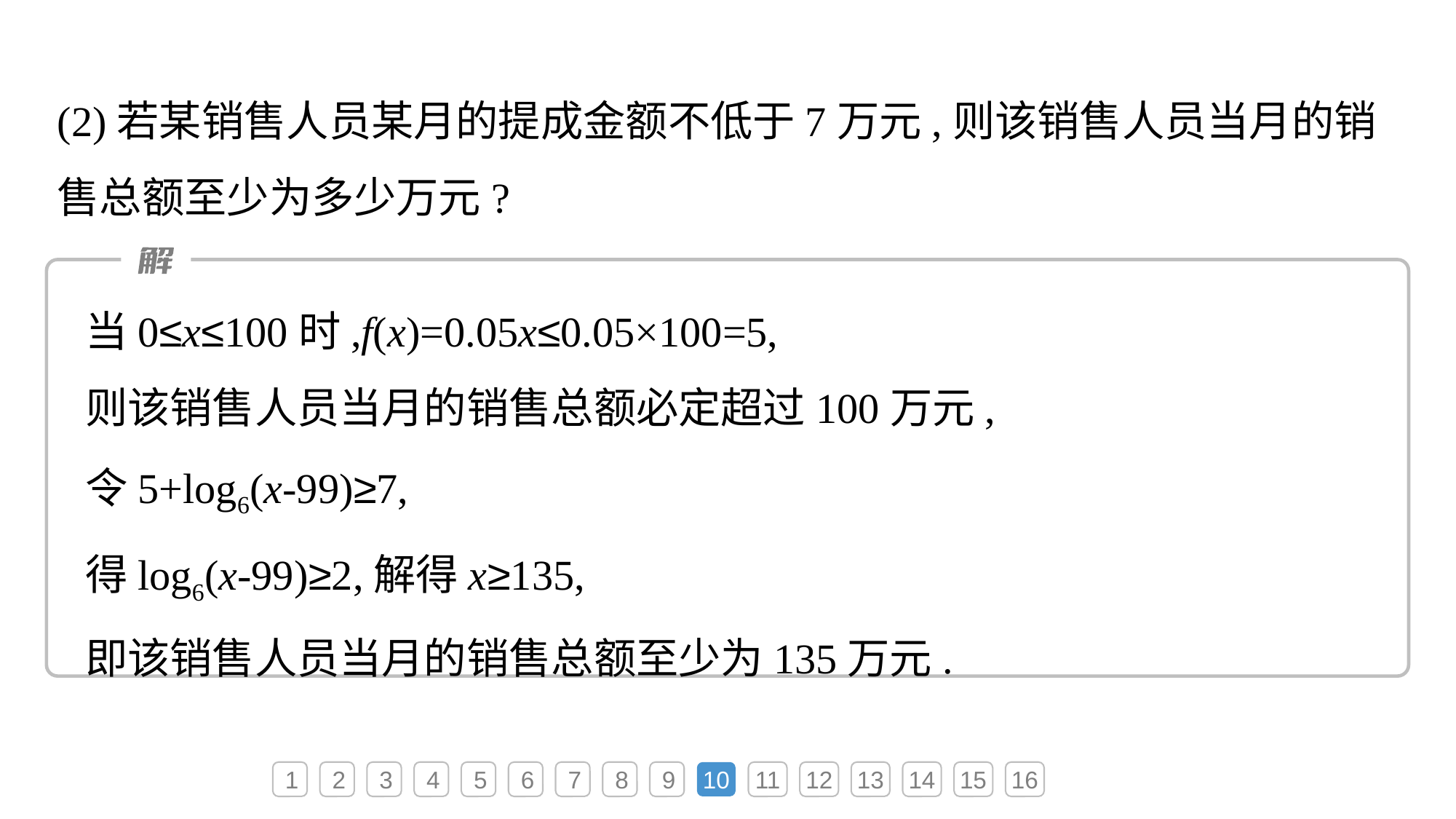

(2)若某销售人员某月的提成金额不低于7万元,则该销售人员当月的销售总额至少为多少万元?

当0≤x≤100时,f(x)=0.05x≤0.05×100=5,
则该销售人员当月的销售总额必定超过100万元,
令5+log6(x-99)≥7,
得log6(x-99)≥2,解得x≥135,
即该销售人员当月的销售总额至少为135万元.
1
2
3
4
5
6
7
8
9
10
11
12
13
14
15
16